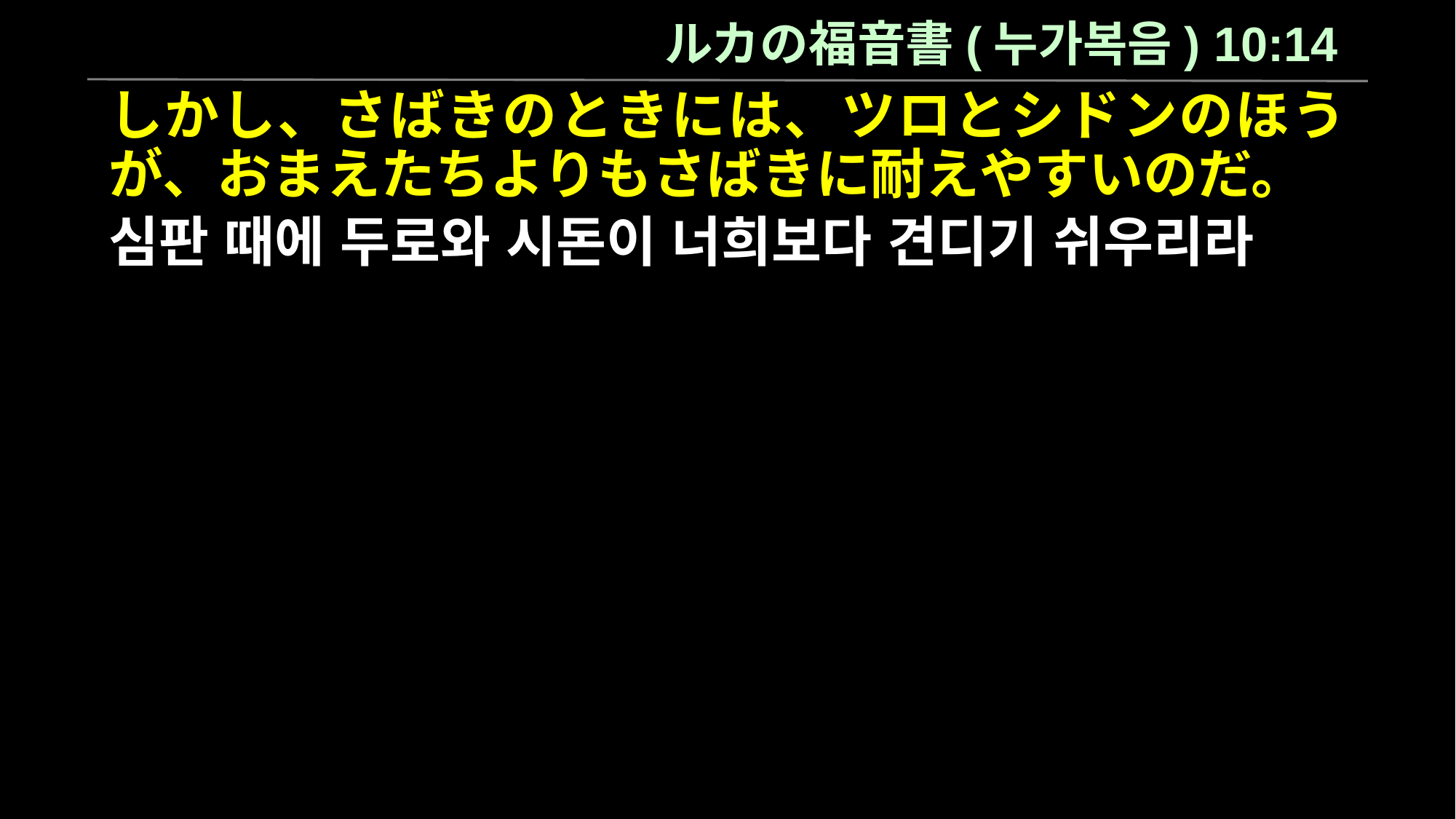

ルカの福音書(누가복음) 10:14

しかし、さばきのときには、ツロとシドンのほうが、おまえたちよりもさばきに耐えやすいのだ。
심판 때에 두로와 시돈이 너희보다 견디기 쉬우리라